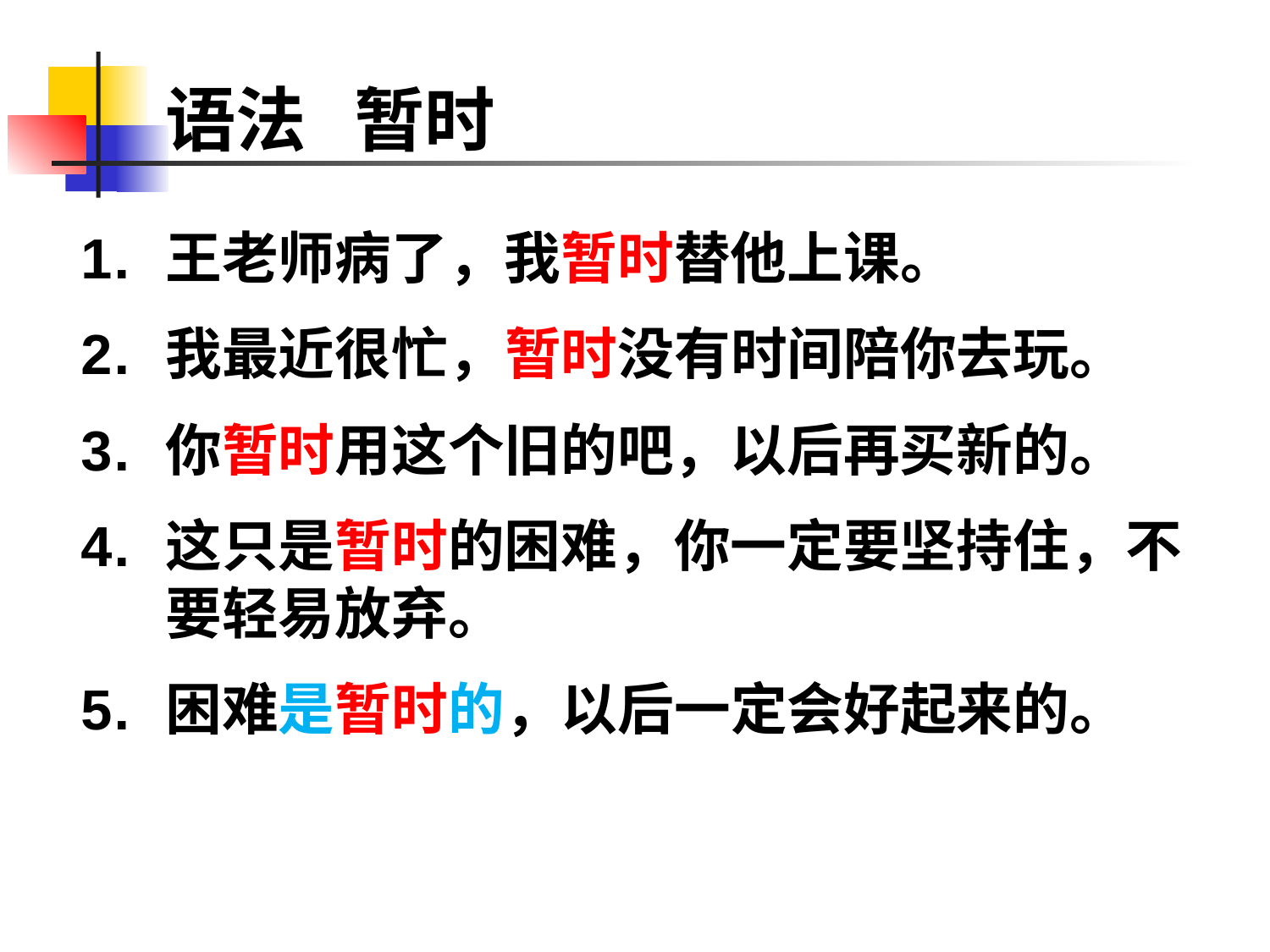

# 语法   暂时
王老师病了，我暂时替他上课。
我最近很忙，暂时没有时间陪你去玩。
你暂时用这个旧的吧，以后再买新的。
这只是暂时的困难，你一定要坚持住，不要轻易放弃。
困难是暂时的，以后一定会好起来的。